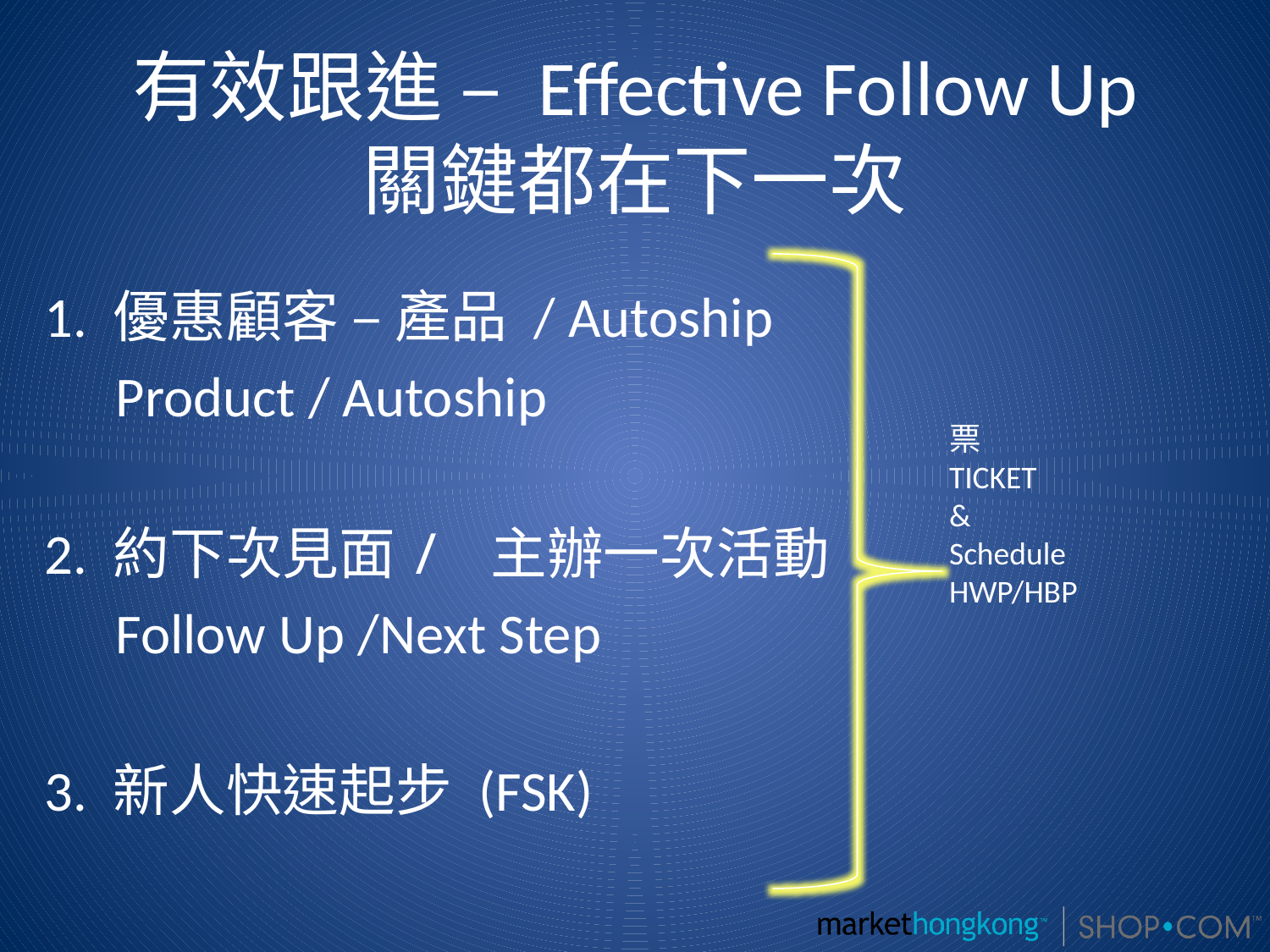

# 有效跟進 – Effective Follow Up 關鍵都在下一次

1. 優惠顧客 – 產品 / Autoship
	Product / Autoship

2. 約下次見面/ 主辦一次活動
	Follow Up /Next Step

3. 新人快速起步 (FSK)
票
TICKET
&
Schedule
HWP/HBP